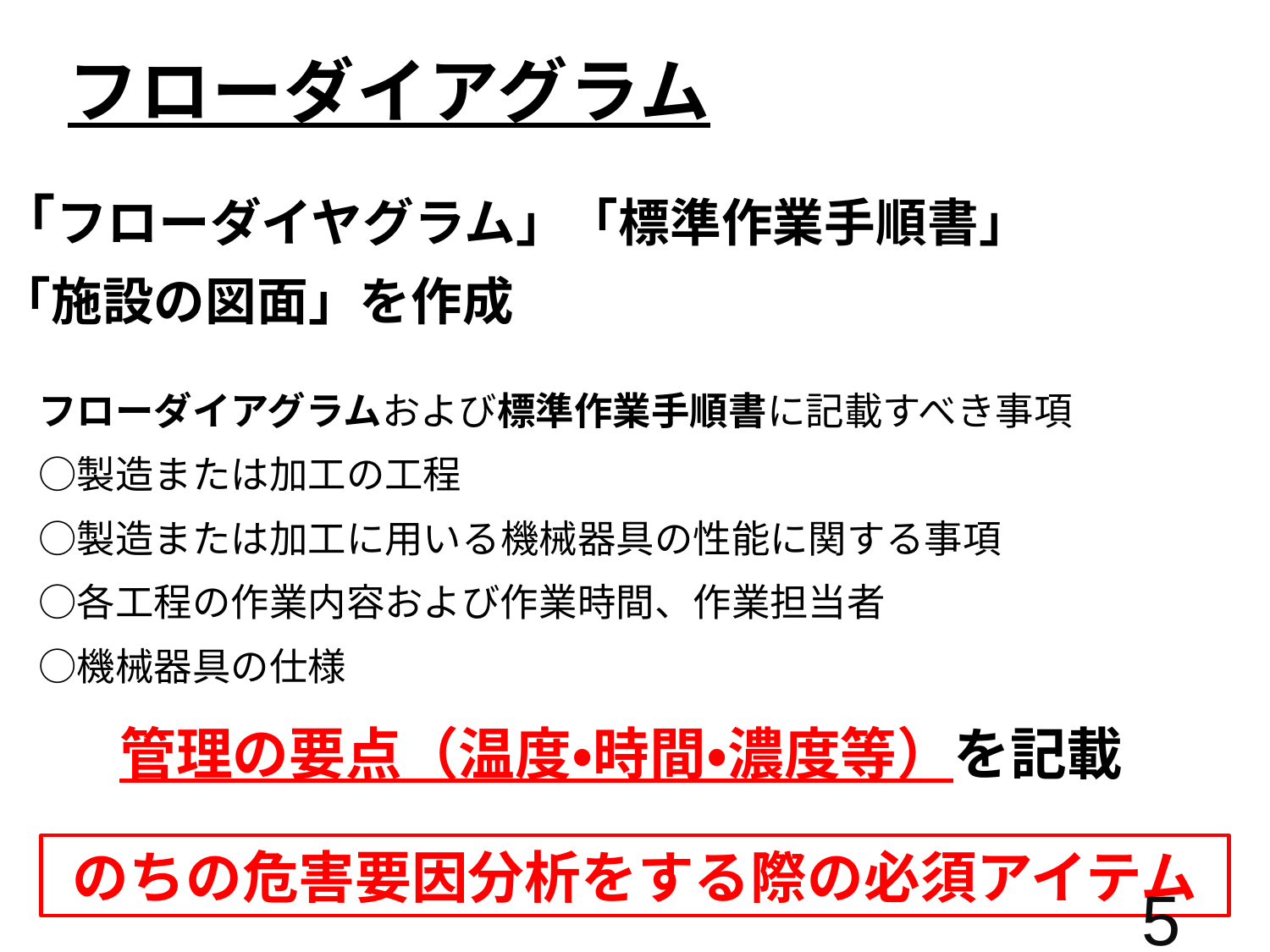

# フローダイアグラム

「フローダイヤグラム」「標準作業手順書」
「施設の図面」を作成

　フローダイアグラムおよび標準作業手順書に記載すべき事項
　○製造または加工の工程
　○製造または加工に用いる機械器具の性能に関する事項
　○各工程の作業内容および作業時間、作業担当者
　○機械器具の仕様

管理の要点（温度・時間・濃度等）を記載
のちの危害要因分析をする際の必須アイテム
58